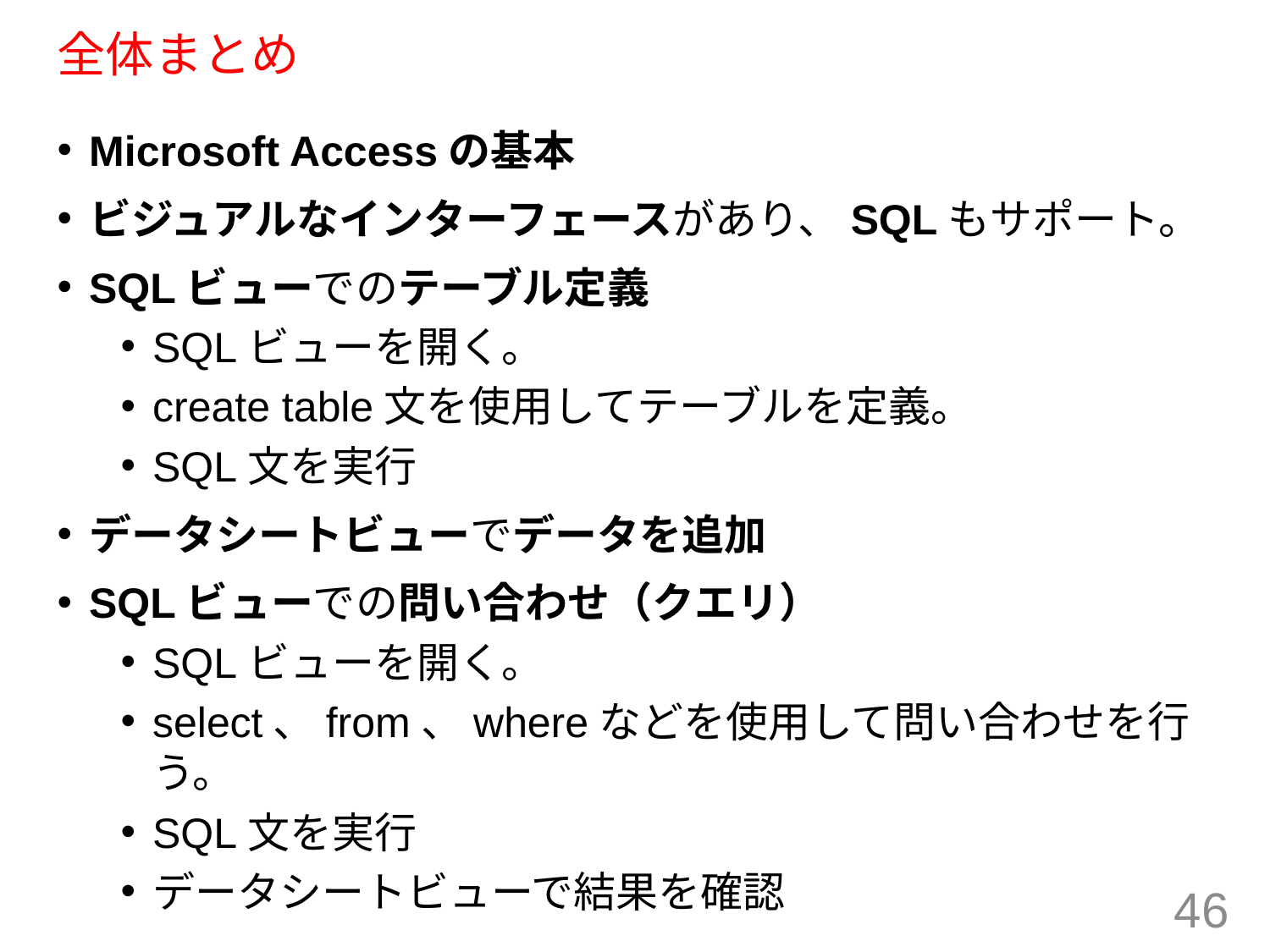

# 全体まとめ
Microsoft Accessの基本
ビジュアルなインターフェースがあり、SQLもサポート。
SQLビューでのテーブル定義
SQLビューを開く。
create table文を使用してテーブルを定義。
SQL文を実行
データシートビューでデータを追加
SQLビューでの問い合わせ（クエリ）
SQLビューを開く。
select、from、whereなどを使用して問い合わせを行う。
SQL文を実行
データシートビューで結果を確認
46